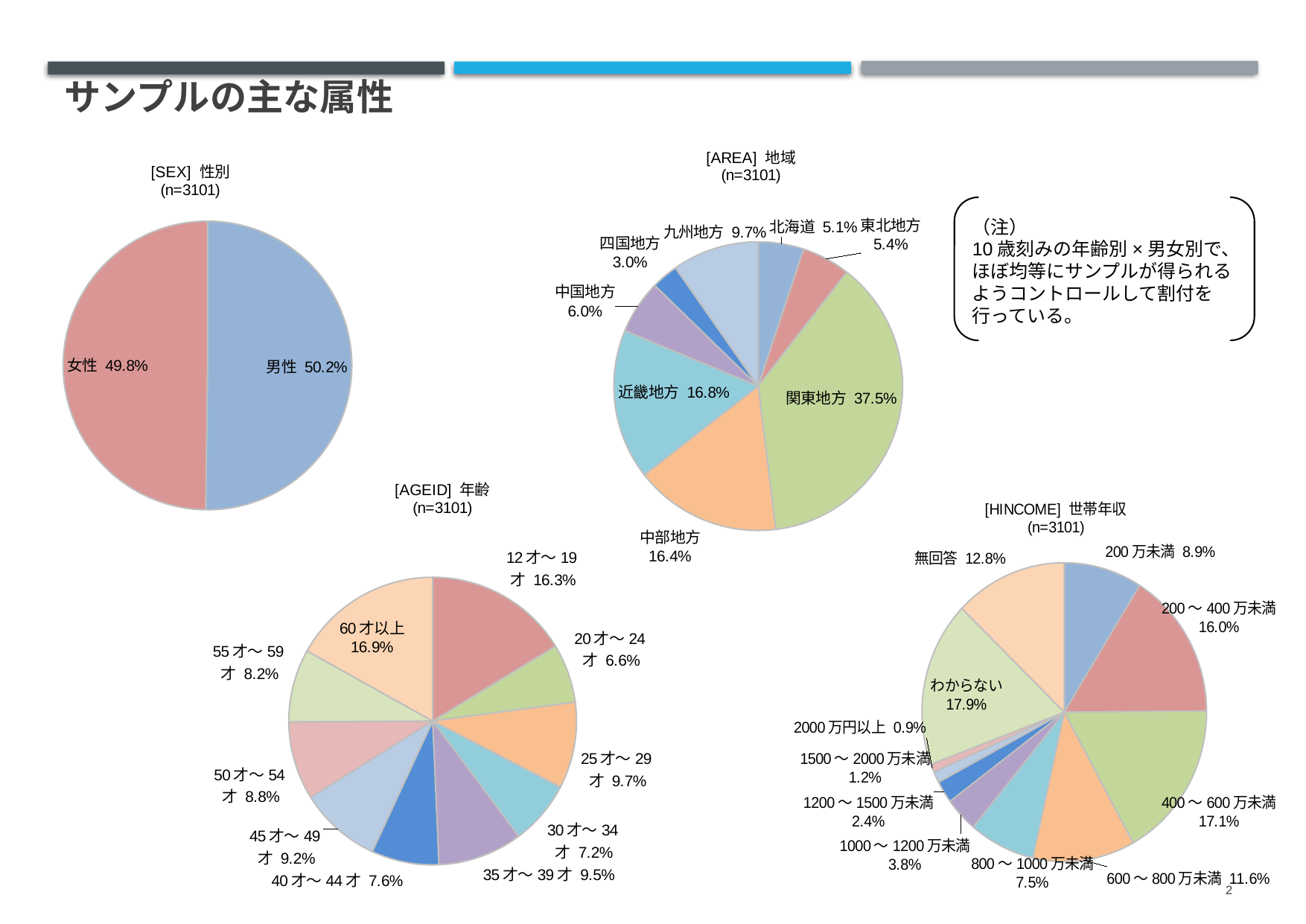

# サンプルの主な属性

### Chart: [AREA] 地域
(n=3101)

| Category |  |
|---|---|
| 北海道 | 5.1 |
| 東北地方 | 5.4 |
| 関東地方 | 37.5 |
| 中部地方 | 16.4 |
| 近畿地方 | 16.8 |
| 中国地方 | 6.0 |
| 四国地方 | 3.0 |
| 九州地方 | 9.7 |

### Chart: [SEX] 性別
(n=3101)

| Category |  |
|---|---|
| 男性 | 50.2 |
| 女性 | 49.8 |

（注）
10歳刻みの年齢別×男女別で、ほぼ均等にサンプルが得られるようコントロールして割付を行っている。

### Chart: [AGEID] 年齢
(n=3101)

| Category |  |
|---|---|
| 12才未満 | 0.0 |
| 12才～19才 | 16.3 |
| 20才～24才 | 6.6 |
| 25才～29才 | 9.7 |
| 30才～34才 | 7.2 |
| 35才～39才 | 9.5 |
| 40才～44才 | 7.6 |
| 45才～49才 | 9.2 |
| 50才～54才 | 8.8 |
| 55才～59才 | 8.2 |
| 60才以上 | 16.9 |

### Chart: [HINCOME] 世帯年収
(n=3101)

| Category |  |
|---|---|
| 200万未満 | 8.9 |
| 200～400万未満 | 16.0 |
| 400～600万未満 | 17.1 |
| 600～800万未満 | 11.6 |
| 800～1000万未満 | 7.5 |
| 1000～1200万未満 | 3.8 |
| 1200～1500万未満 | 2.4 |
| 1500～2000万未満 | 1.2 |
| 2000万円以上 | 0.9 |
| わからない | 17.9 |
| 無回答 | 12.8 |
2